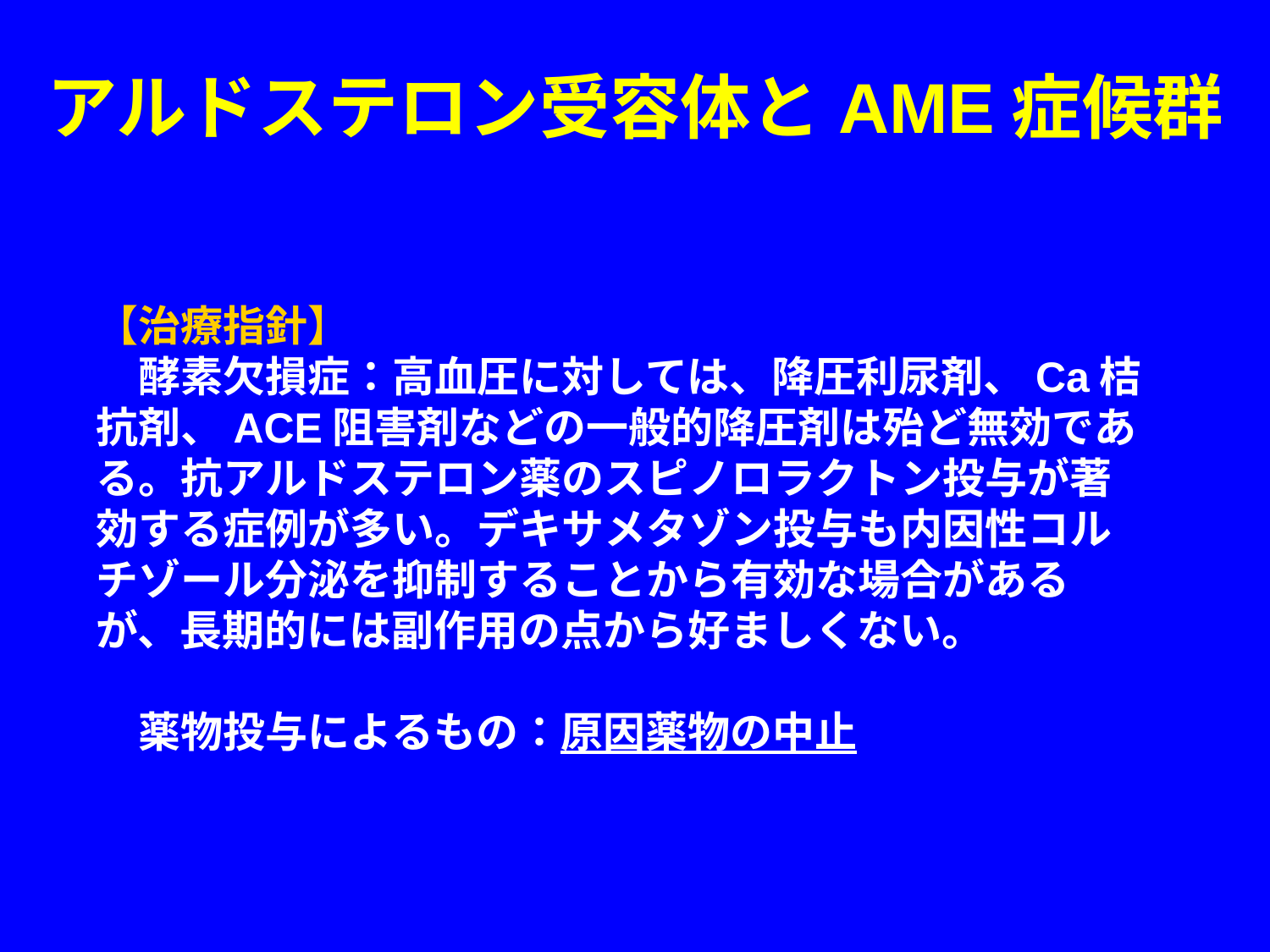

# アルドステロン受容体とAME症候群
【治療指針】
　酵素欠損症：高血圧に対しては、降圧利尿剤、Ca桔抗剤、ACE阻害剤などの一般的降圧剤は殆ど無効である。抗アルドステロン薬のスピノロラクトン投与が著効する症例が多い。デキサメタゾン投与も内因性コルチゾール分泌を抑制することから有効な場合があるが、長期的には副作用の点から好ましくない。

　薬物投与によるもの：原因薬物の中止